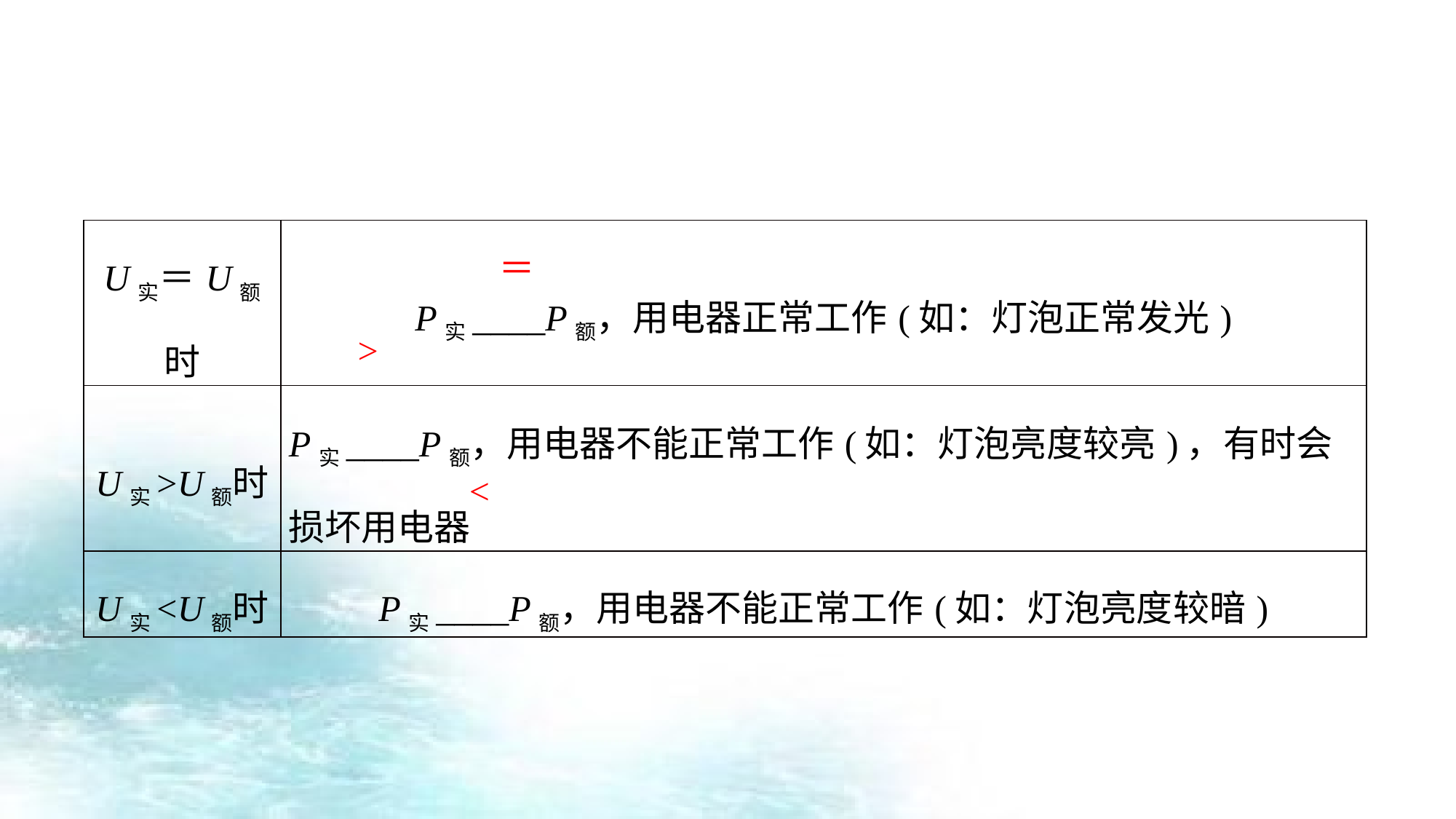

| U实＝U额时 | P实\_\_\_\_P额，用电器正常工作(如：灯泡正常发光) |
| --- | --- |
| U实>U额时 | P实\_\_\_\_P额，用电器不能正常工作(如：灯泡亮度较亮)，有时会损坏用电器 |
| U实<U额时 | P实\_\_\_\_P额，用电器不能正常工作(如：灯泡亮度较暗) |
＝
>
<